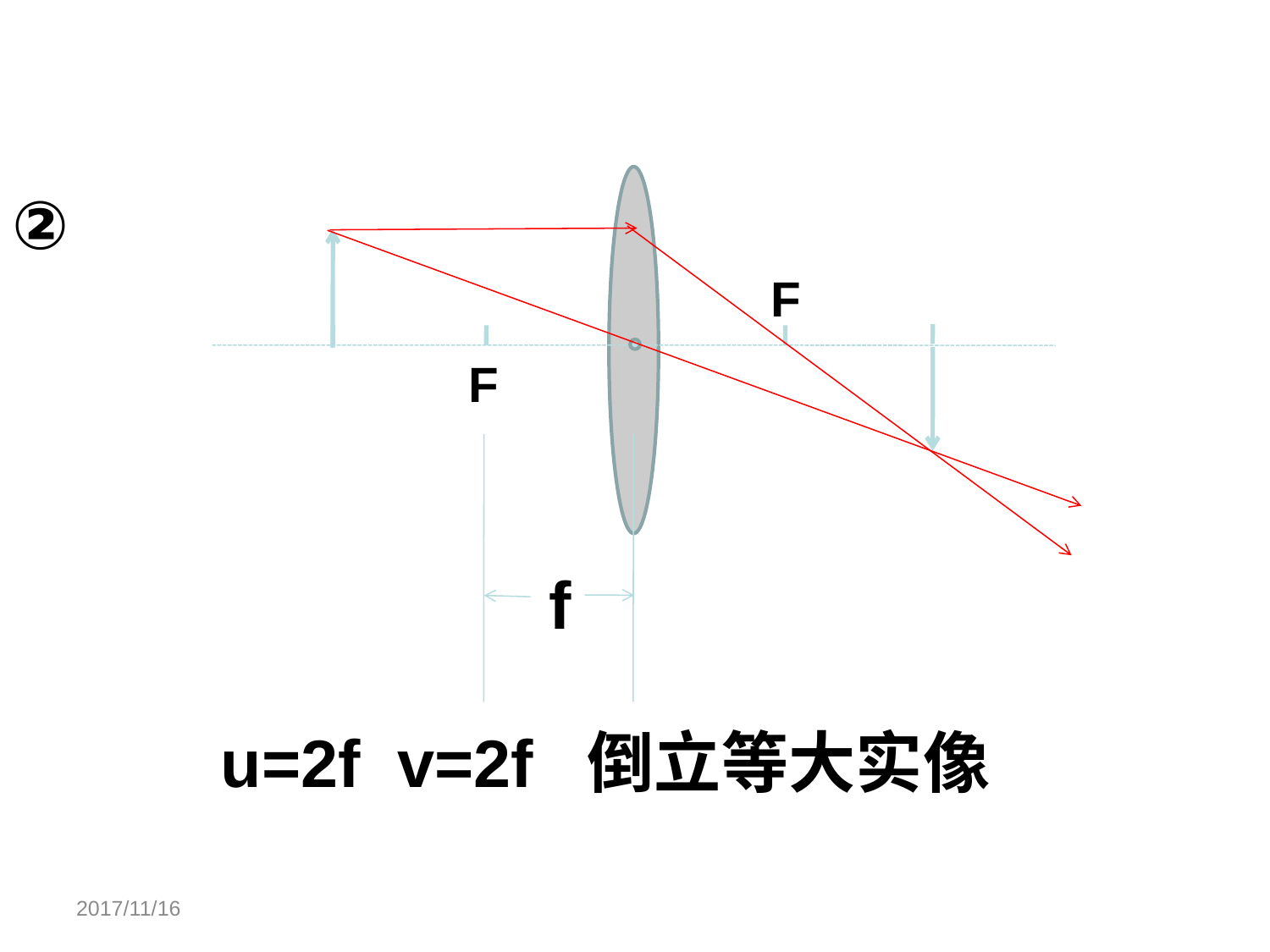

F
f
F

②
u=2f  v=2f  倒立等大实像
2017/11/16